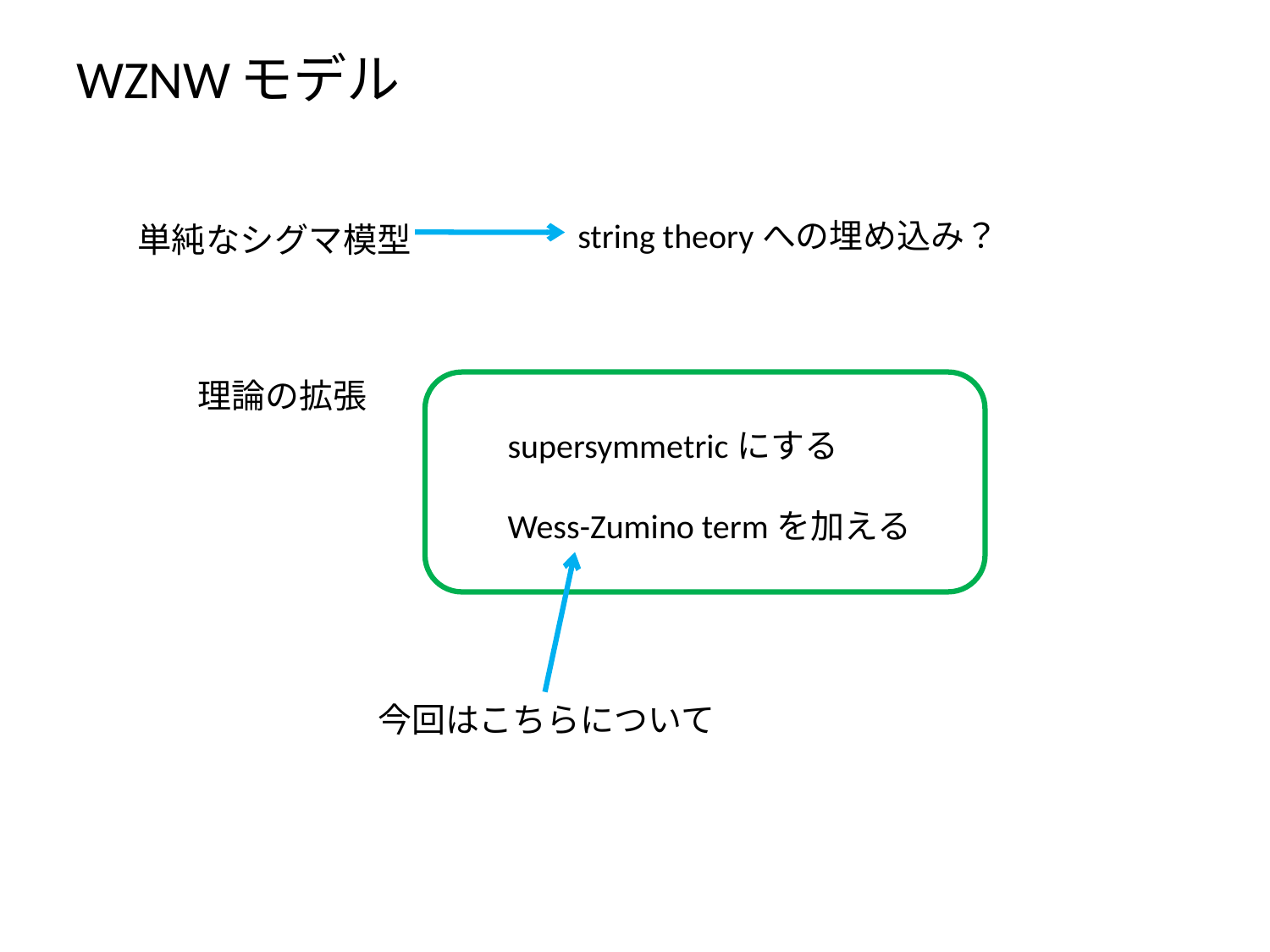

# WZNWモデル
string theoryへの埋め込み？
単純なシグマ模型
理論の拡張

supersymmetricにする
Wess-Zumino termを加える
今回はこちらについて